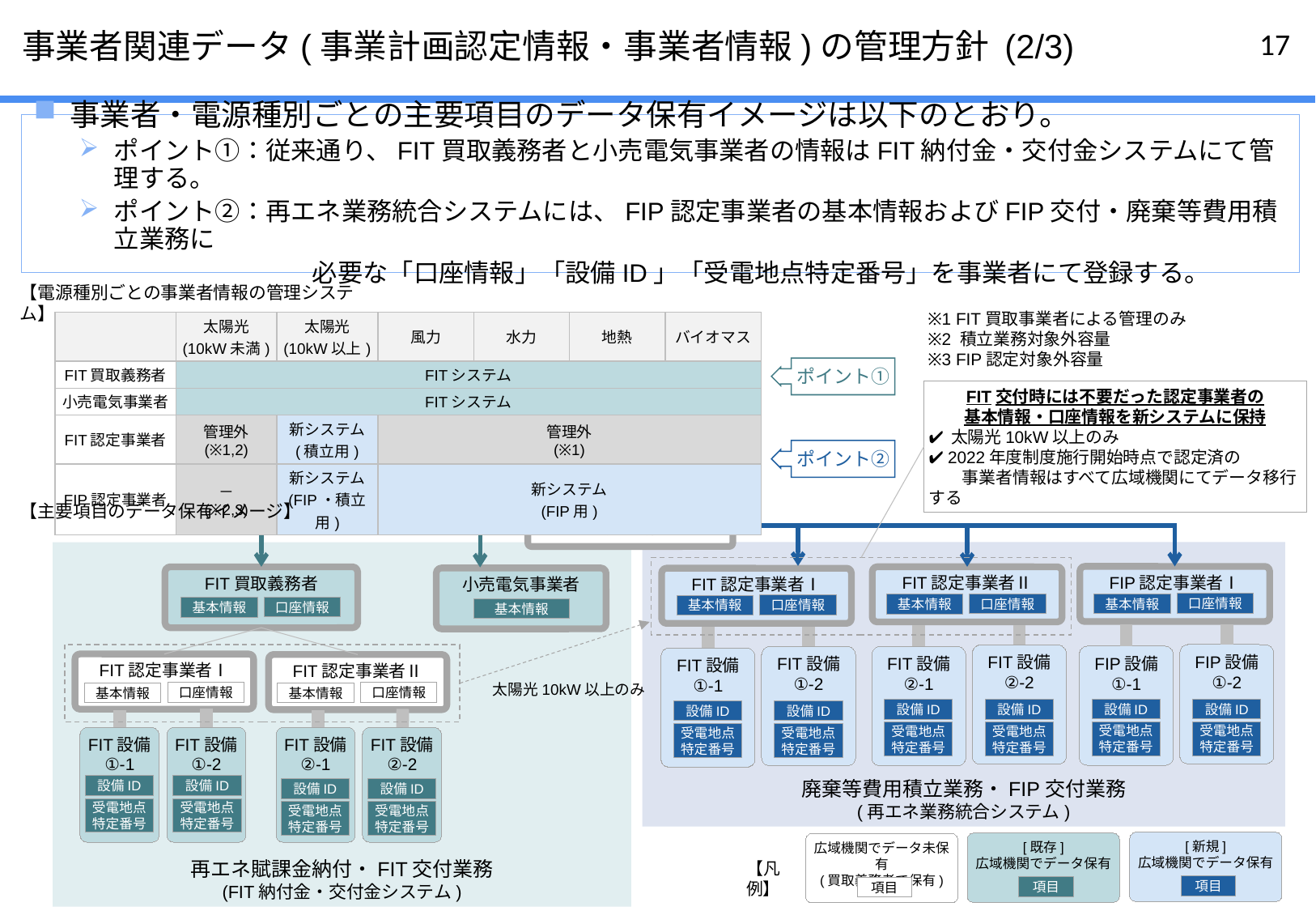

# 事業者関連データ(事業計画認定情報・事業者情報)の管理方針 (2/3)
事業者・電源種別ごとの主要項目のデータ保有イメージは以下のとおり。
ポイント①：従来通り、FIT買取義務者と小売電気事業者の情報はFIT納付金・交付金システムにて管理する。
ポイント②：再エネ業務統合システムには、FIP認定事業者の基本情報およびFIP交付・廃棄等費用積立業務に
　　　　　　　　　 必要な「口座情報」「設備ID」「受電地点特定番号」を事業者にて登録する。
【電源種別ごとの事業者情報の管理システム】
※1 FIT買取事業者による管理のみ
※2 積立業務対象外容量
※3 FIP認定対象外容量
|  | 太陽光 (10kW未満) | 太陽光 (10kW以上) | 風力 | 水力 | 地熱 | バイオマス |
| --- | --- | --- | --- | --- | --- | --- |
| FIT買取義務者 | FITシステム |  |  |  |  |  |
| 小売電気事業者 | FITシステム |  |  |  |  |  |
| FIT認定事業者 | 管理外 (※1,2) | 新システム (積立用) | 管理外 (※1) |  |  |  |
| FIP認定事業者 | － (※2,3) | 新システム (FIP・積立用) | 新システム (FIP用) |  |  |  |
ポイント①
FIT交付時には不要だった認定事業者の
基本情報・口座情報を新システムに保持
✔ 太陽光10kW以上のみ
✔ 2022年度制度施行開始時点で認定済の
　　事業者情報はすべて広域機関にてデータ移行する
ポイント②
【主要項目のデータ保有イメージ】
広域機関
廃棄等費用積立業務・FIP交付業務
(再エネ業務統合システム)
再エネ賦課金納付・FIT交付業務
(FIT納付金・交付金システム)

FIP認定事業者Ⅰ
FIT買取義務者
FIT認定事業者Ⅱ
小売電気事業者
FIT認定事業者Ⅰ
口座情報
基本情報
口座情報
基本情報
口座情報
基本情報
口座情報
基本情報
基本情報

FIP設備
①-2
FIT設備
②-2
FIP設備
①-1
FIT設備
①-2
FIT設備
②-1
FIT設備
①-1
FIT認定事業者Ⅰ
FIT認定事業者Ⅱ
太陽光10kW以上のみ
口座情報
口座情報
基本情報
基本情報
設備ID
設備ID
設備ID
設備ID
設備ID
設備ID
受電地点
特定番号
受電地点
特定番号
受電地点
特定番号
受電地点
特定番号
受電地点
特定番号
受電地点
特定番号
FIT設備
②-1
FIT設備
②-2
FIT設備
①-1
FIT設備
①-2
設備ID
設備ID
設備ID
設備ID
受電地点
特定番号
受電地点
特定番号
受電地点
特定番号
受電地点
特定番号
[新規]
広域機関でデータ保有
[既存]
広域機関でデータ保有
広域機関でデータ未保有
(買取義務者で保有)
【凡例】
項目
項目
項目